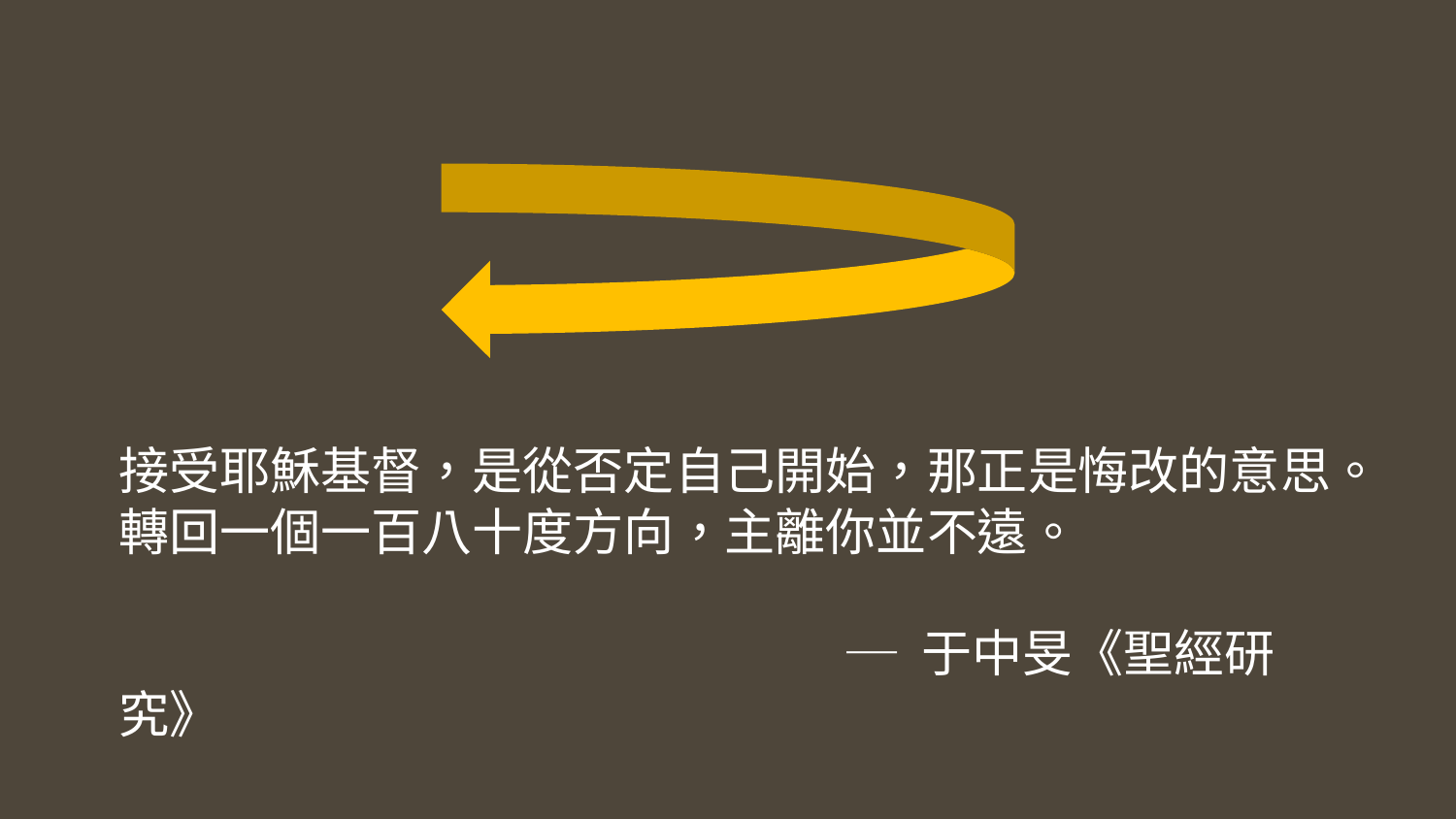

接受耶穌基督，是從否定自己開始，那正是悔改的意思。
轉回一個一百八十度方向，主離你並不遠。

     					─ 于中旻《聖經研究》